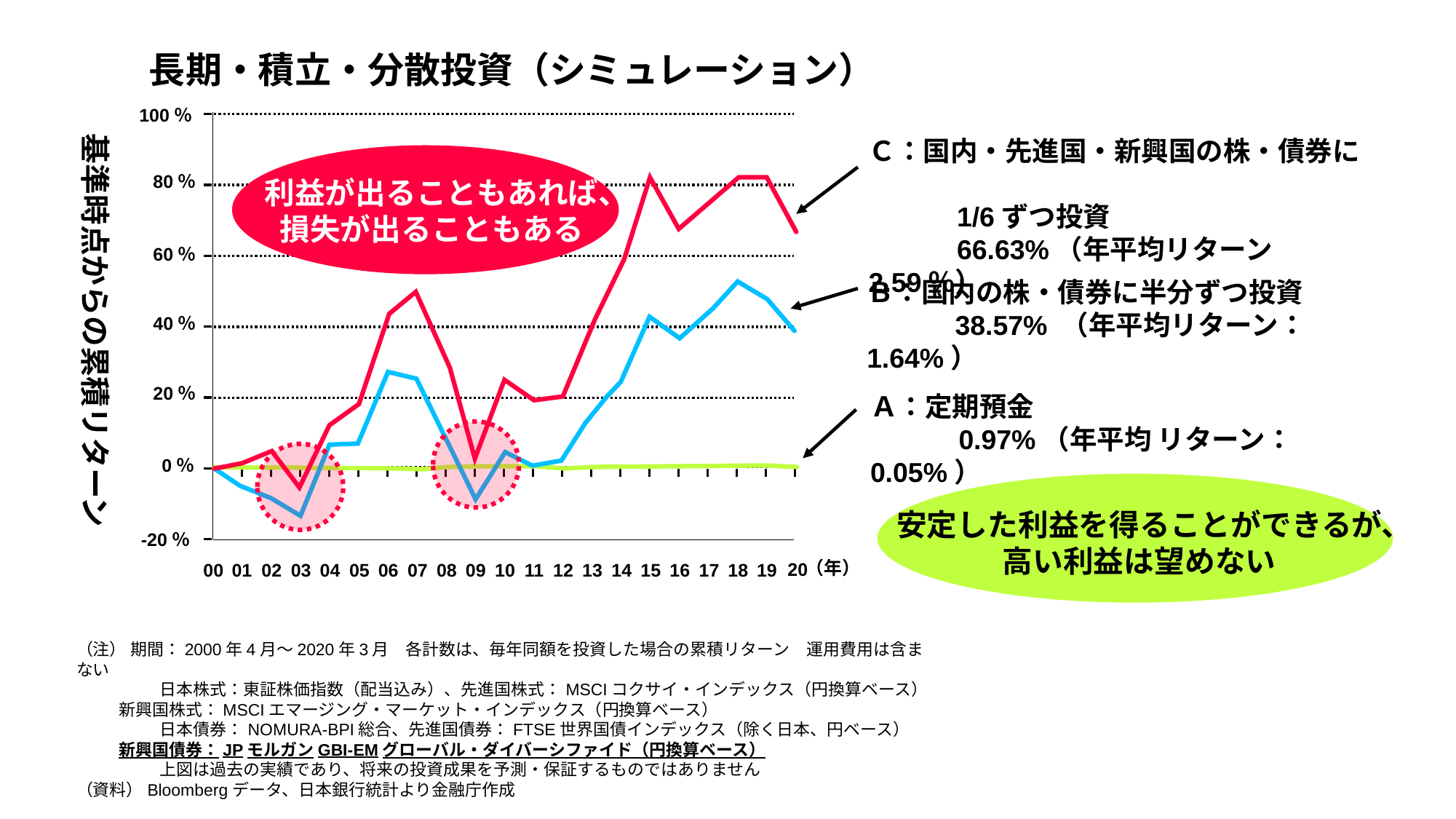

長期・積立・分散投資（シミュレーション）
100％
80％
60％
40％
20％
0％
-20％
（年）

00
01
02
03
04
05
06
07
08
09
10
11
12
13
14
15
16
17
18
19
20
基準時点からの累積リターン
Ｃ：国内・先進国・新興国の株・債券に
　　　1/6ずつ投資
　　　66.63%（年平均リターン 2.59％）

利益が出ることもあれば、
損失が出ることもある
Ｂ：国内の株・債券に半分ずつ投資
　　　38.57% （年平均リターン：1.64%）
Ａ：定期預金
　　　0.97%（年平均 リターン：0.05%）

安定した利益を得ることができるが、
高い利益は望めない
（注） 期間：2000年4月～2020年3月　各計数は、毎年同額を投資した場合の累積リターン　運用費用は含まない
　　　　　日本株式：東証株価指数（配当込み）、先進国株式：MSCIコクサイ・インデックス（円換算ベース）
          新興国株式：MSCIエマージング・マーケット・インデックス（円換算ベース）
　　　　　日本債券：NOMURA-BPI総合、先進国債券：FTSE世界国債インデックス（除く日本、円ベース）
          新興国債券：JPモルガンGBI-EMグローバル・ダイバーシファイド（円換算ベース）
　　　　　上図は過去の実績であり、将来の投資成果を予測・保証するものではありません
（資料）Bloombergデータ、日本銀行統計より金融庁作成